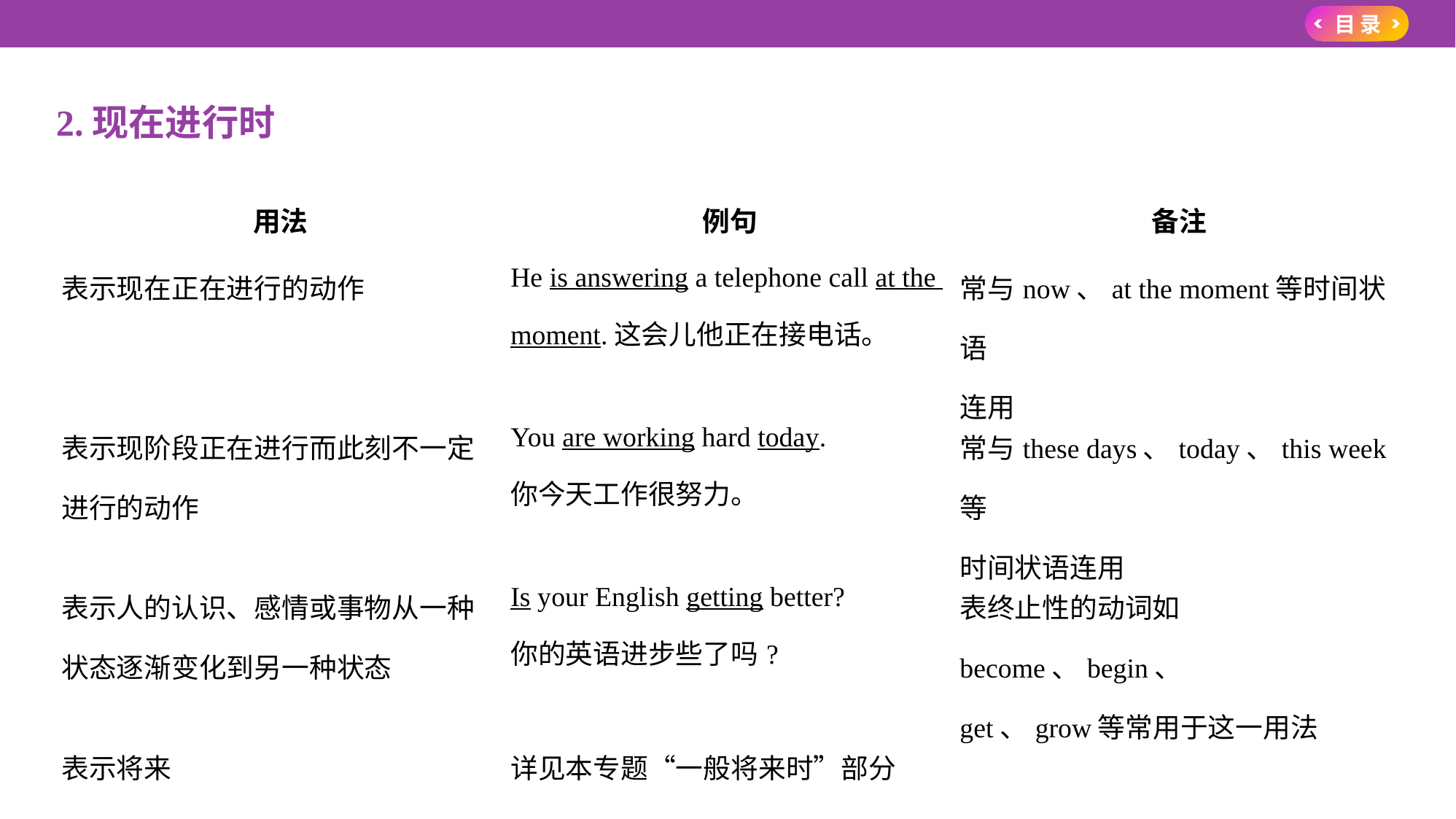

2.现在进行时
| 用法 | 例句 | 备注 |
| --- | --- | --- |
| 表示现在正在进行的动作 | He is answering a telephone call at the moment.这会儿他正在接电话。 | 常与now、at the moment等时间状语 连用 |
| 表示现阶段正在进行而此刻不一定 进行的动作 | You are working hard today. 你今天工作很努力。 | 常与these days、today、this week等 时间状语连用 |
| 表示人的认识、感情或事物从一种 状态逐渐变化到另一种状态 | Is your English getting better? 你的英语进步些了吗? | 表终止性的动词如become、begin、 get、grow等常用于这一用法 |
| 表示将来 | 详见本专题“一般将来时”部分 |  |